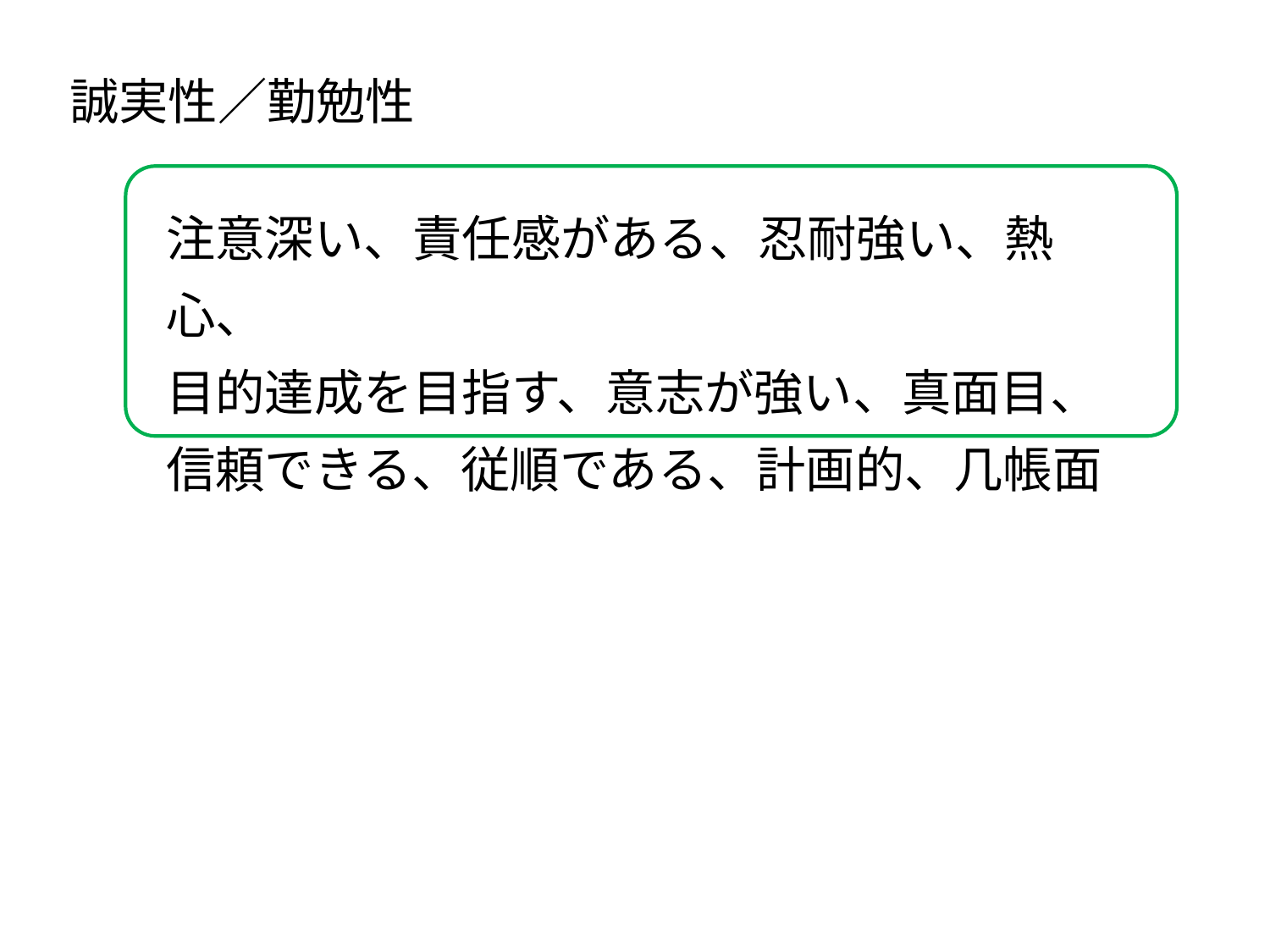

誠実性／勤勉性

注意深い、責任感がある、忍耐強い、熱心、
目的達成を目指す、意志が強い、真面目、
信頼できる、従順である、計画的、几帳面